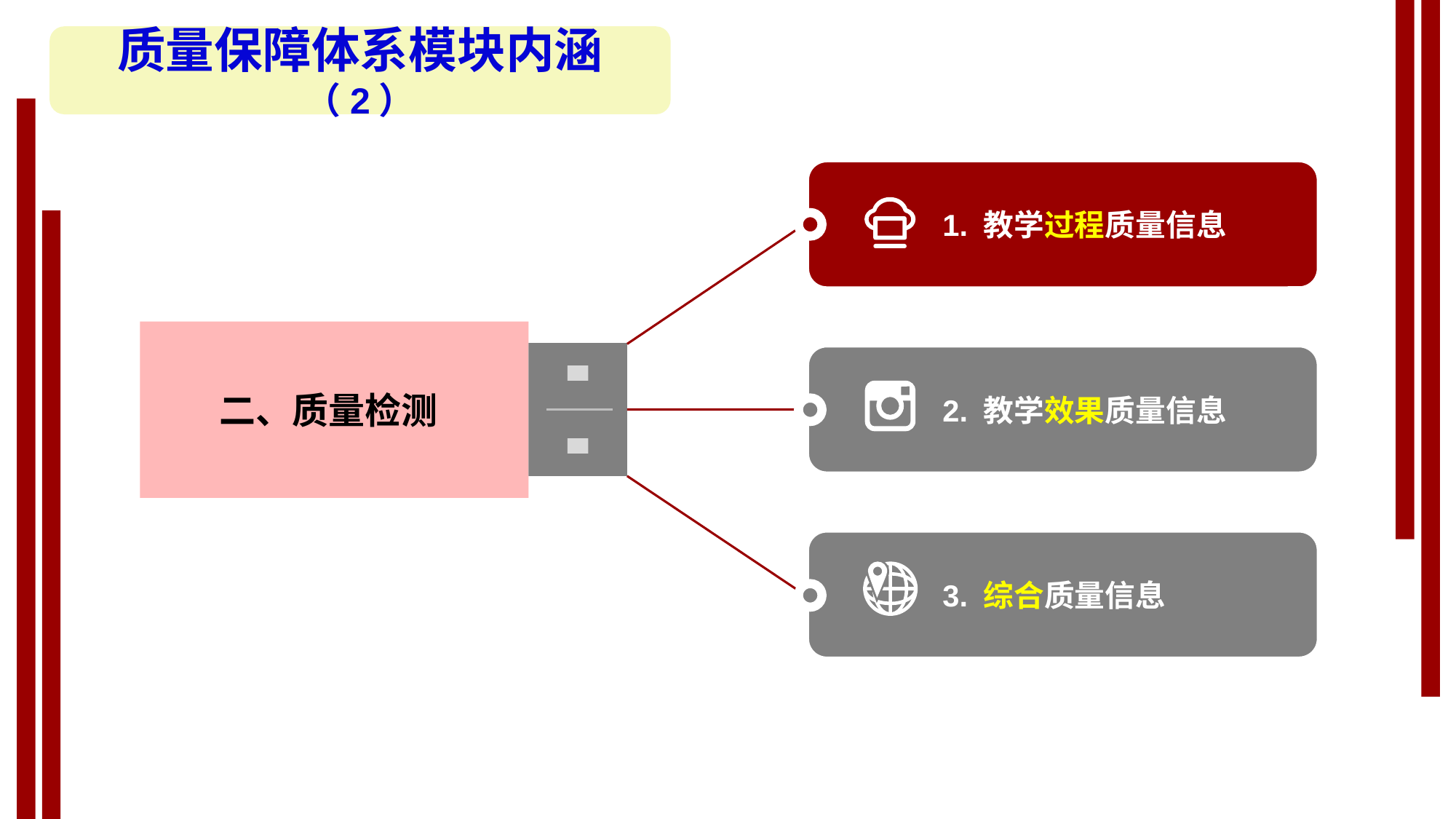

质量保障体系模块内涵（2）

1. 教学过程质量信息

二、质量检测

2. 教学效果质量信息

3. 综合质量信息